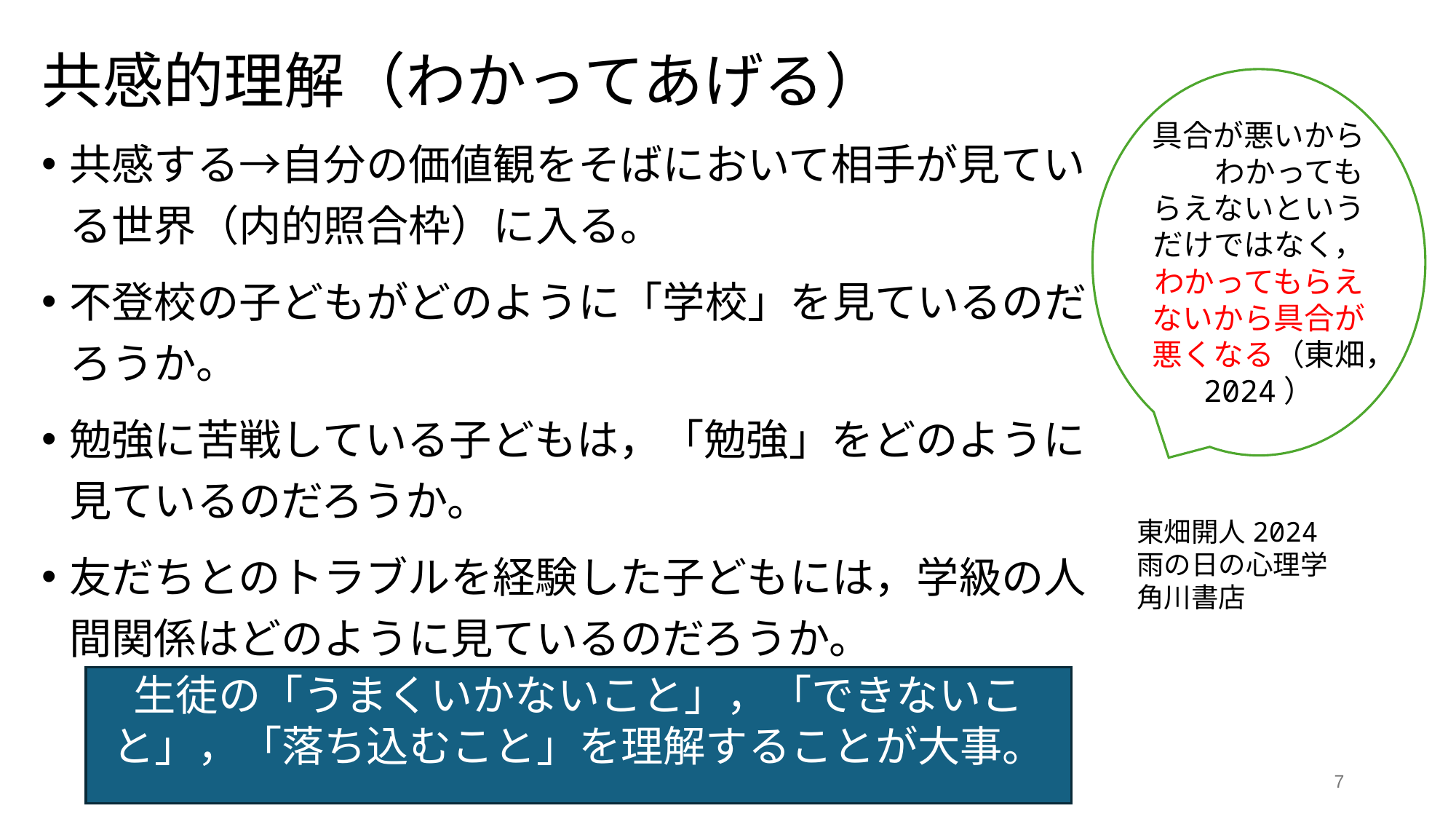

# 共感的理解（わかってあげる）
具合が悪いから　　わかってもらえないというだけではなく，わかってもらえないから具合が悪くなる（東畑，2024）
共感する→自分の価値観をそばにおいて相手が見ている世界（内的照合枠）に入る。
不登校の子どもがどのように「学校」を見ているのだろうか。
勉強に苦戦している子どもは，「勉強」をどのように見ているのだろうか。
友だちとのトラブルを経験した子どもには，学級の人間関係はどのように見ているのだろうか。
東畑開人2024　雨の日の心理学　角川書店
生徒の「うまくいかないこと」，「できないこと」，「落ち込むこと」を理解することが大事。

7